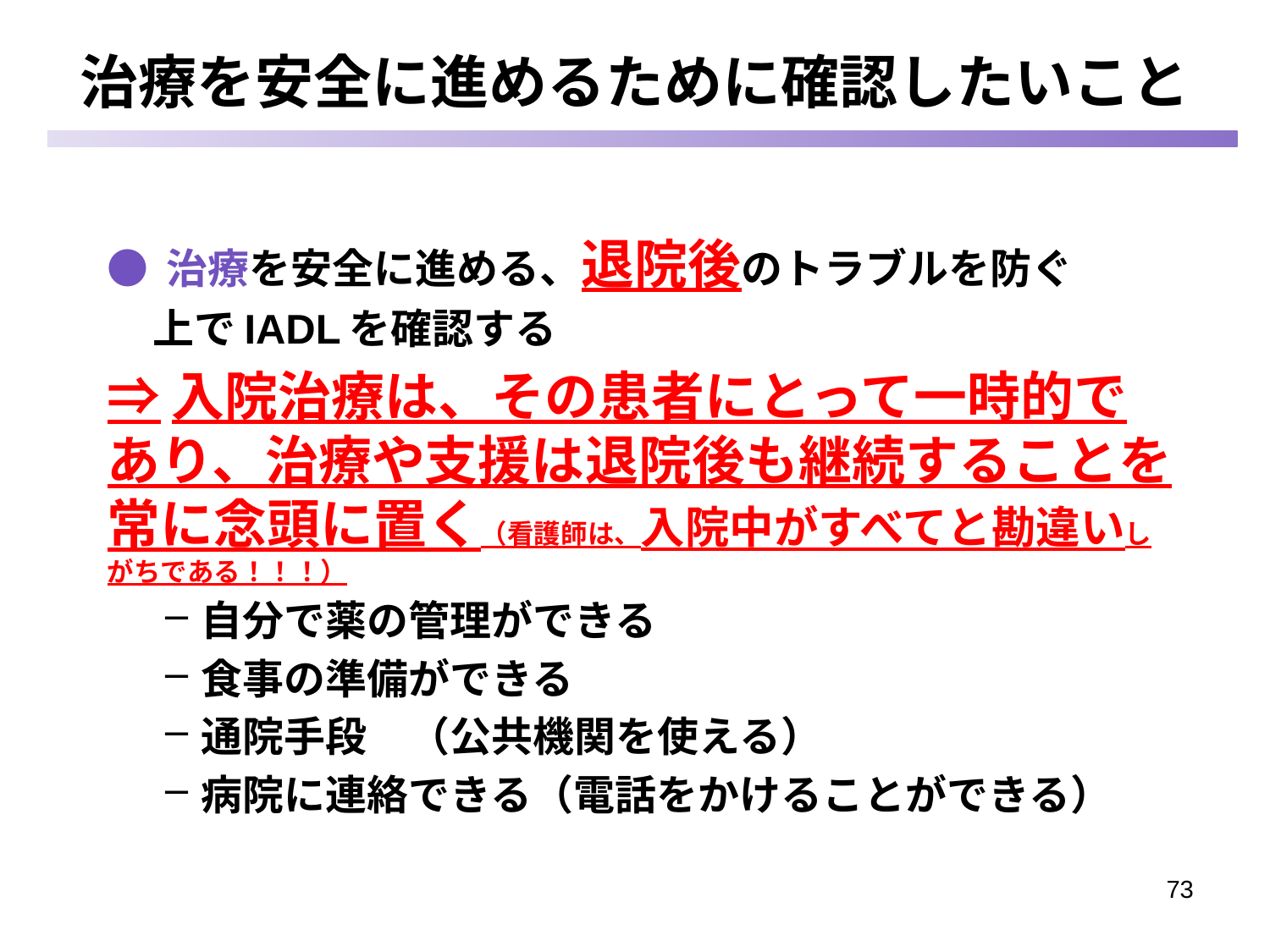

# 治療を安全に進めるために確認したいこと

● 治療を安全に進める、退院後のトラブルを防ぐ
    上でIADLを確認する
⇒入院治療は、その患者にとって一時的であり、治療や支援は退院後も継続することを常に念頭に置く（看護師は、入院中がすべてと勘違いしがちである！！！）
自分で薬の管理ができる
食事の準備ができる
通院手段　（公共機関を使える）
病院に連絡できる（電話をかけることができる）
73